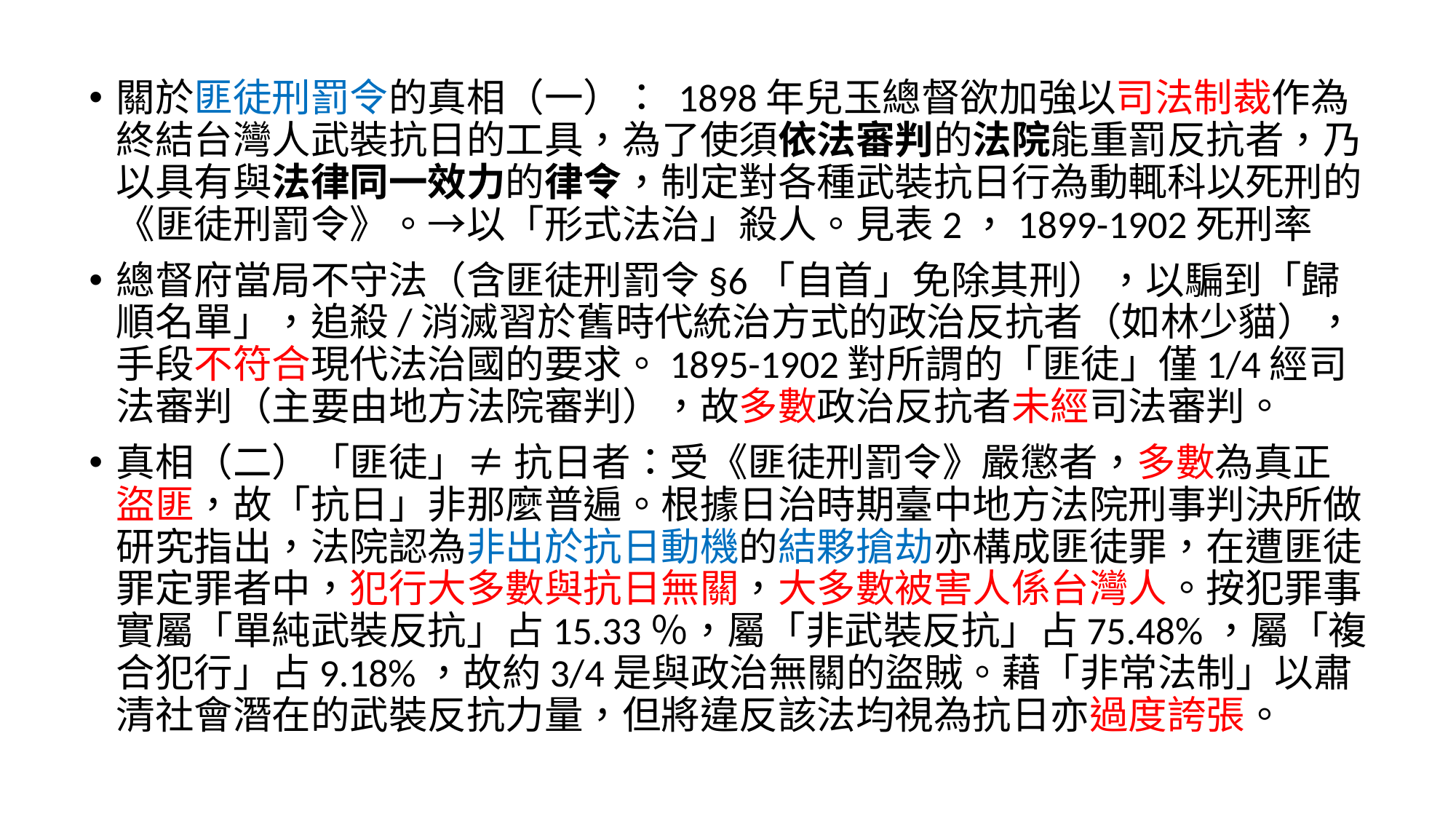

#
關於匪徒刑罰令的真相（一）： 1898年兒玉總督欲加強以司法制裁作為終結台灣人武裝抗日的工具，為了使須依法審判的法院能重罰反抗者，乃以具有與法律同一效力的律令，制定對各種武裝抗日行為動輒科以死刑的《匪徒刑罰令》。→以「形式法治」殺人。見表2，1899-1902死刑率
總督府當局不守法（含匪徒刑罰令§6「自首」免除其刑），以騙到「歸順名單」，追殺/消滅習於舊時代統治方式的政治反抗者（如林少貓），手段不符合現代法治國的要求。1895-1902對所謂的「匪徒」僅1/4經司法審判（主要由地方法院審判），故多數政治反抗者未經司法審判。
真相（二）「匪徒」≠ 抗日者：受《匪徒刑罰令》嚴懲者，多數為真正盜匪，故「抗日」非那麼普遍。根據日治時期臺中地方法院刑事判決所做研究指出，法院認為非出於抗日動機的結夥搶劫亦構成匪徒罪，在遭匪徒罪定罪者中，犯行大多數與抗日無關，大多數被害人係台灣人。按犯罪事實屬「單純武裝反抗」占15.33％，屬「非武裝反抗」占75.48%，屬「複合犯行」占9.18%，故約3/4是與政治無關的盜賊。藉「非常法制」以肅清社會潛在的武裝反抗力量，但將違反該法均視為抗日亦過度誇張。